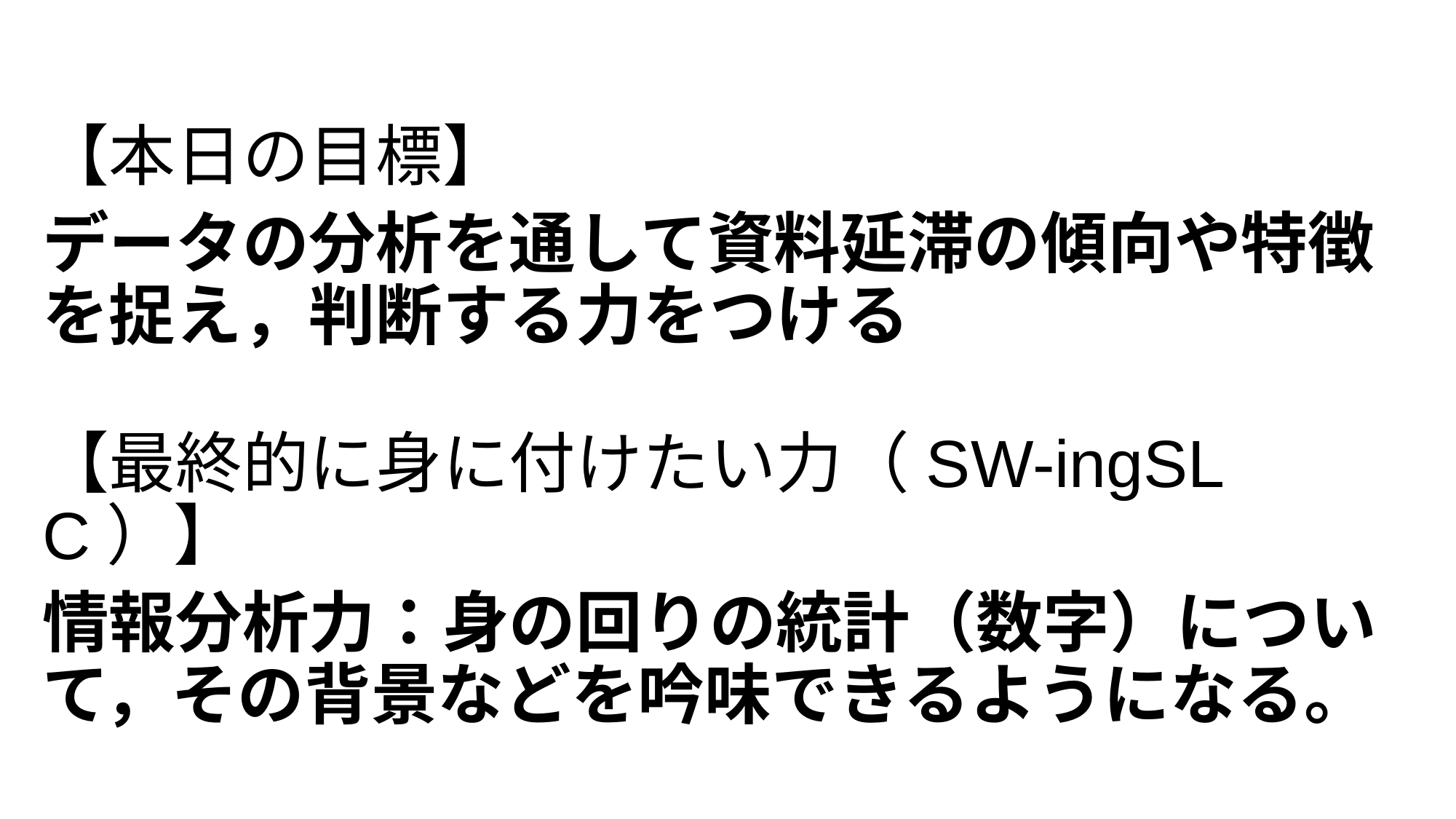

【本日の目標】
データの分析を通して資料延滞の傾向や特徴を捉え，判断する力をつける

【最終的に身に付けたい力（SW-ingSLC）】
情報分析力：身の回りの統計（数字）について，その背景などを吟味できるようになる。